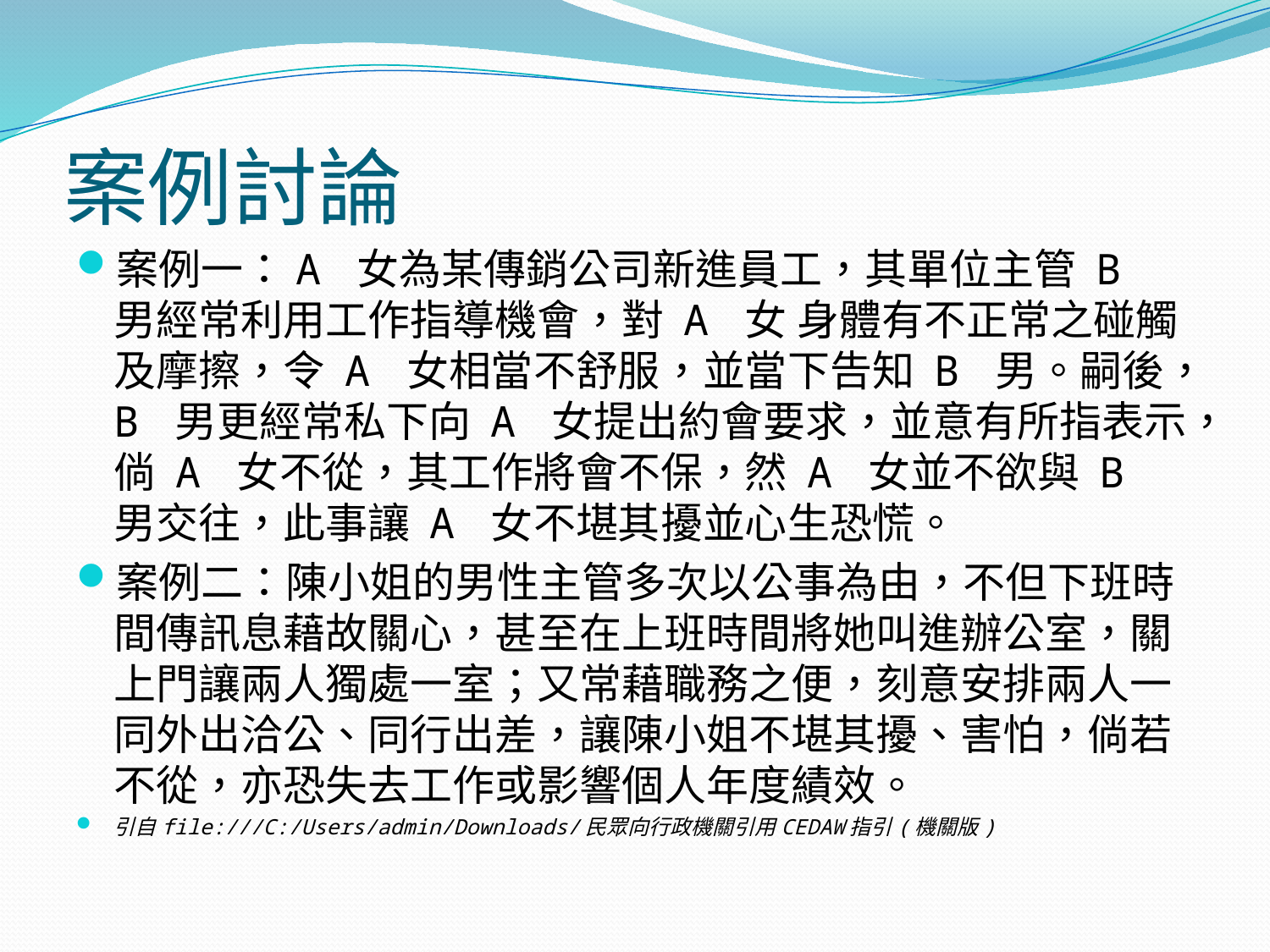

# 案例討論
案例一：A 女為某傳銷公司新進員工，其單位主管 B 男經常利用工作指導機會，對 A 女 身體有不正常之碰觸及摩擦，令 A 女相當不舒服，並當下告知 B 男。嗣後，B 男更經常私下向 A 女提出約會要求，並意有所指表示，倘 A 女不從，其工作將會不保，然 A 女並不欲與 B 男交往，此事讓 A 女不堪其擾並心生恐慌。
案例二：陳小姐的男性主管多次以公事為由，不但下班時間傳訊息藉故關心，甚至在上班時間將她叫進辦公室，關上門讓兩人獨處一室；又常藉職務之便，刻意安排兩人一同外出洽公、同行出差，讓陳小姐不堪其擾、害怕，倘若不從，亦恐失去工作或影響個人年度績效。
引自file:///C:/Users/admin/Downloads/民眾向行政機關引用CEDAW指引(機關版)